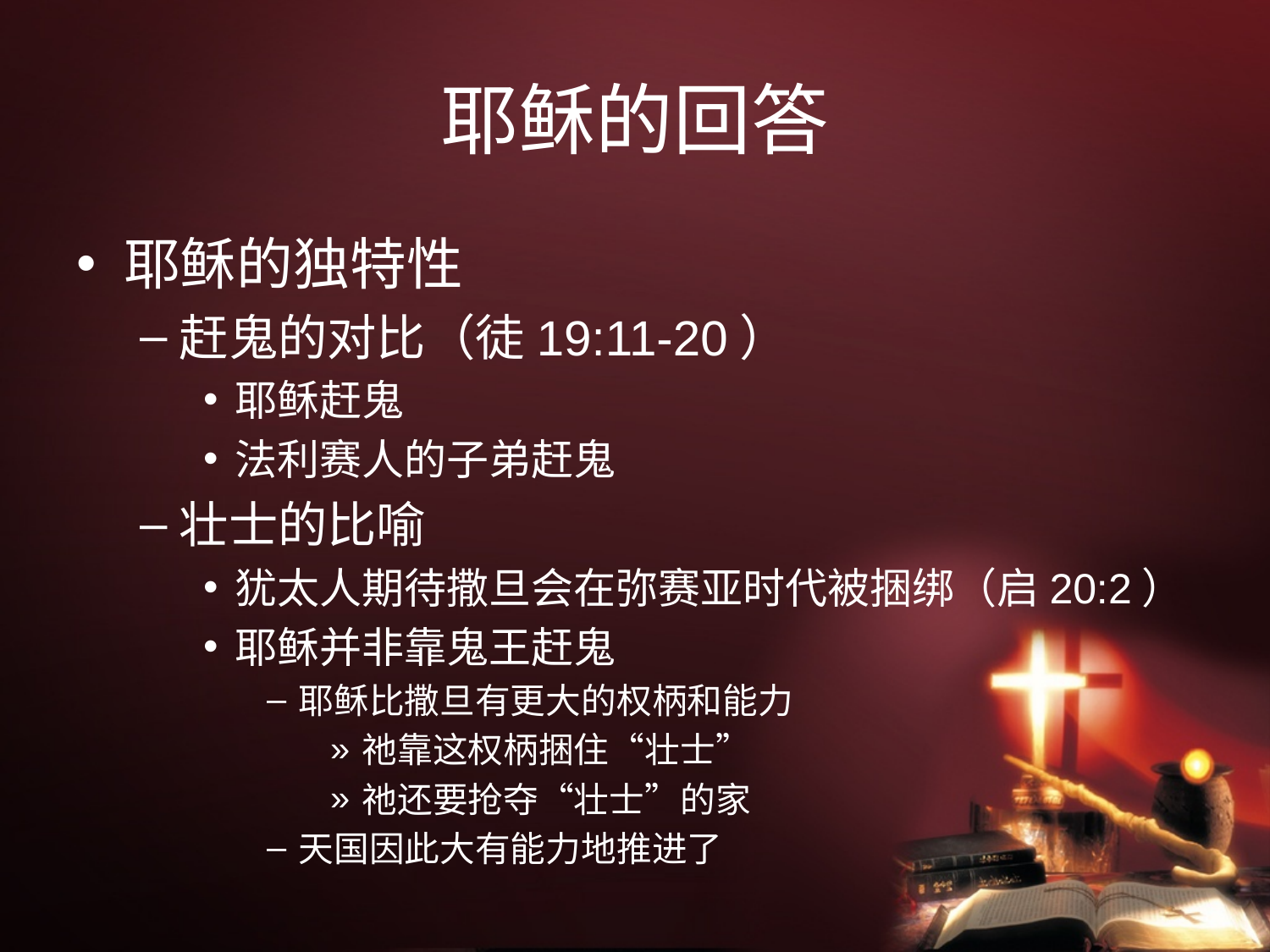

# 耶稣的回答
耶稣的独特性
赶鬼的对比（徒19:11-20）
耶稣赶鬼
法利赛人的子弟赶鬼
壮士的比喻
犹太人期待撒旦会在弥赛亚时代被捆绑（启20:2）
耶稣并非靠鬼王赶鬼
耶稣比撒旦有更大的权柄和能力
祂靠这权柄捆住“壮士”
祂还要抢夺“壮士”的家
天国因此大有能力地推进了